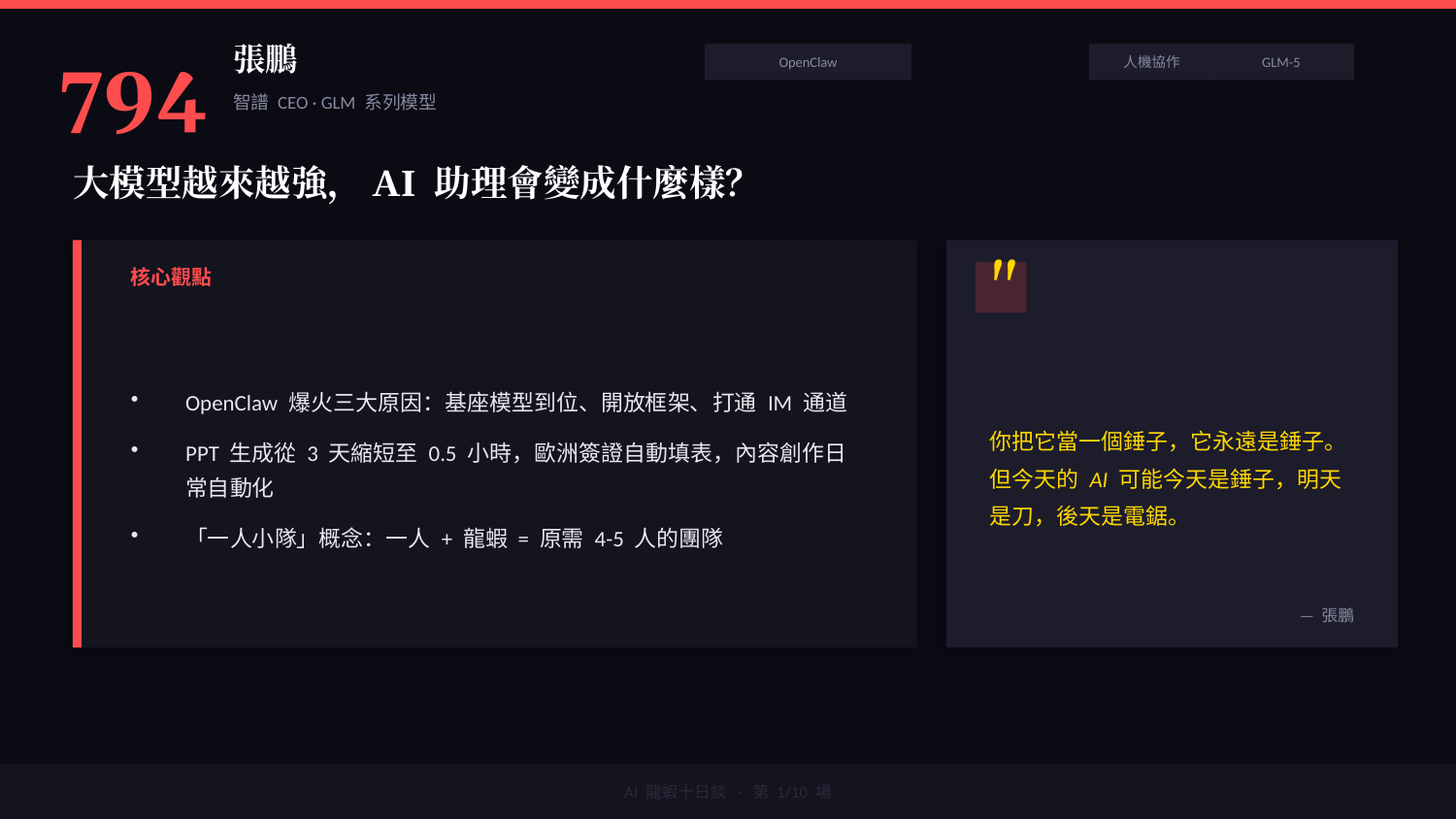

794
張鵬

OpenClaw

人機協作

GLM-5
智譜 CEO · GLM 系列模型
大模型越來越強，AI 助理會變成什麼樣？

"
核心觀點

OpenClaw 爆火三大原因：基座模型到位、開放框架、打通 IM 通道
PPT 生成從 3 天縮短至 0.5 小時，歐洲簽證自動填表，內容創作日常自動化
「一人小隊」概念：一人 + 龍蝦 = 原需 4-5 人的團隊
你把它當一個錘子，它永遠是錘子。但今天的 AI 可能今天是錘子，明天是刀，後天是電鋸。
— 張鵬

AI 龍蝦十日談  ·  第 1/10 場